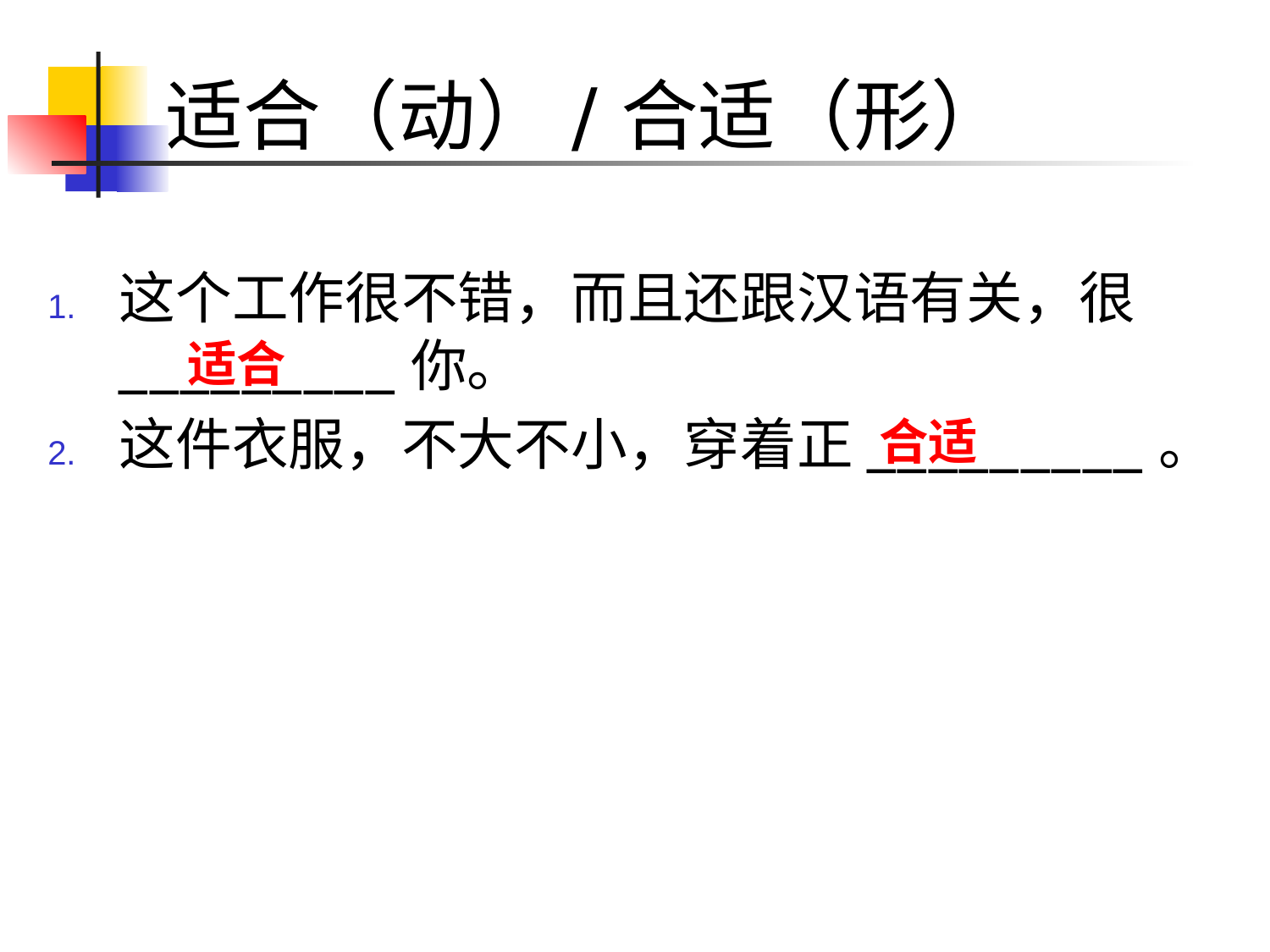

# 适合（动）/合适（形）
这个工作很不错，而且还跟汉语有关，很_________你。
这件衣服，不大不小，穿着正_________。
适合
合适